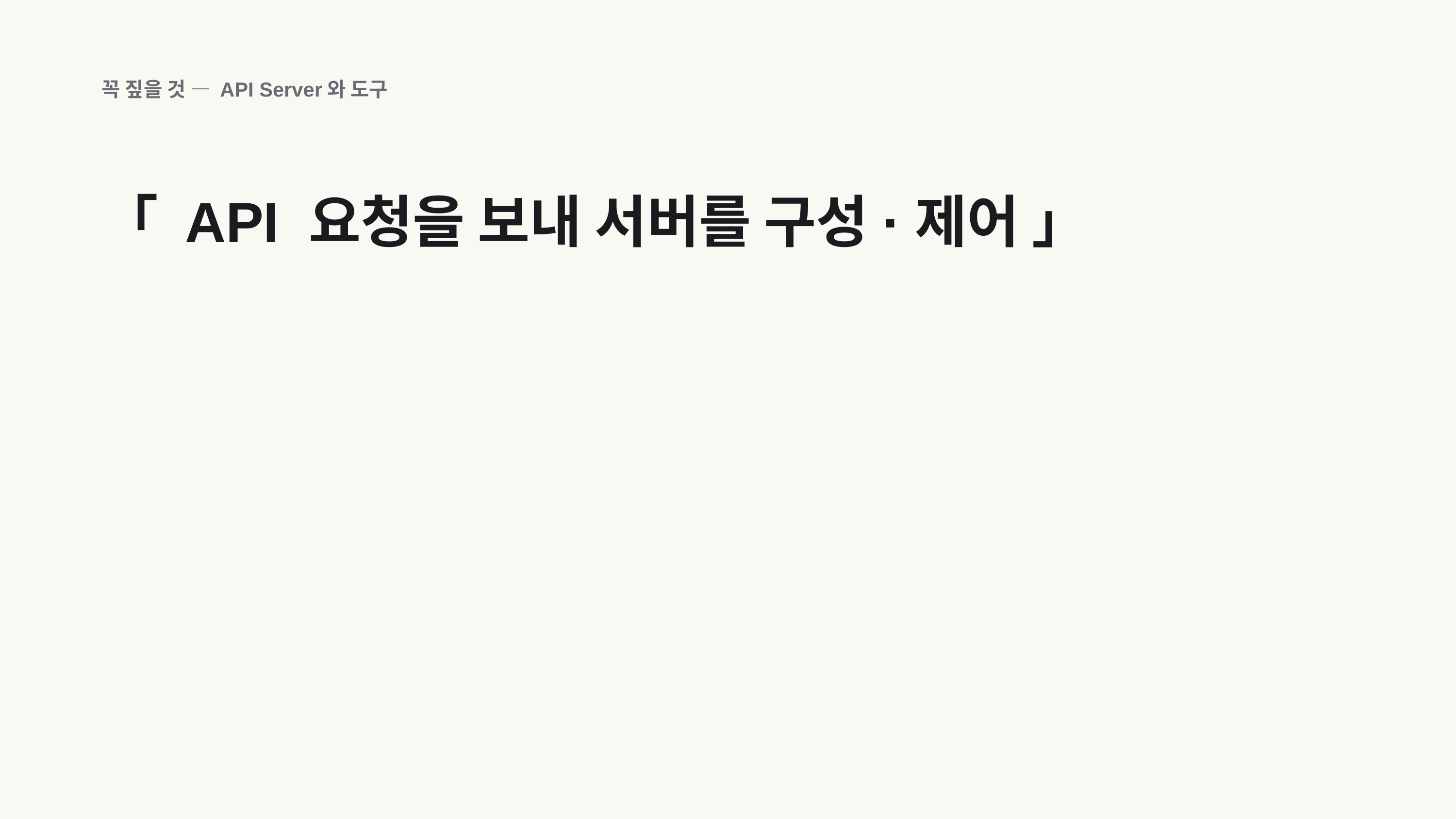

꼭 짚을 것 — API Server와 도구
「 API 요청을 보내 서버를 구성·제어 」